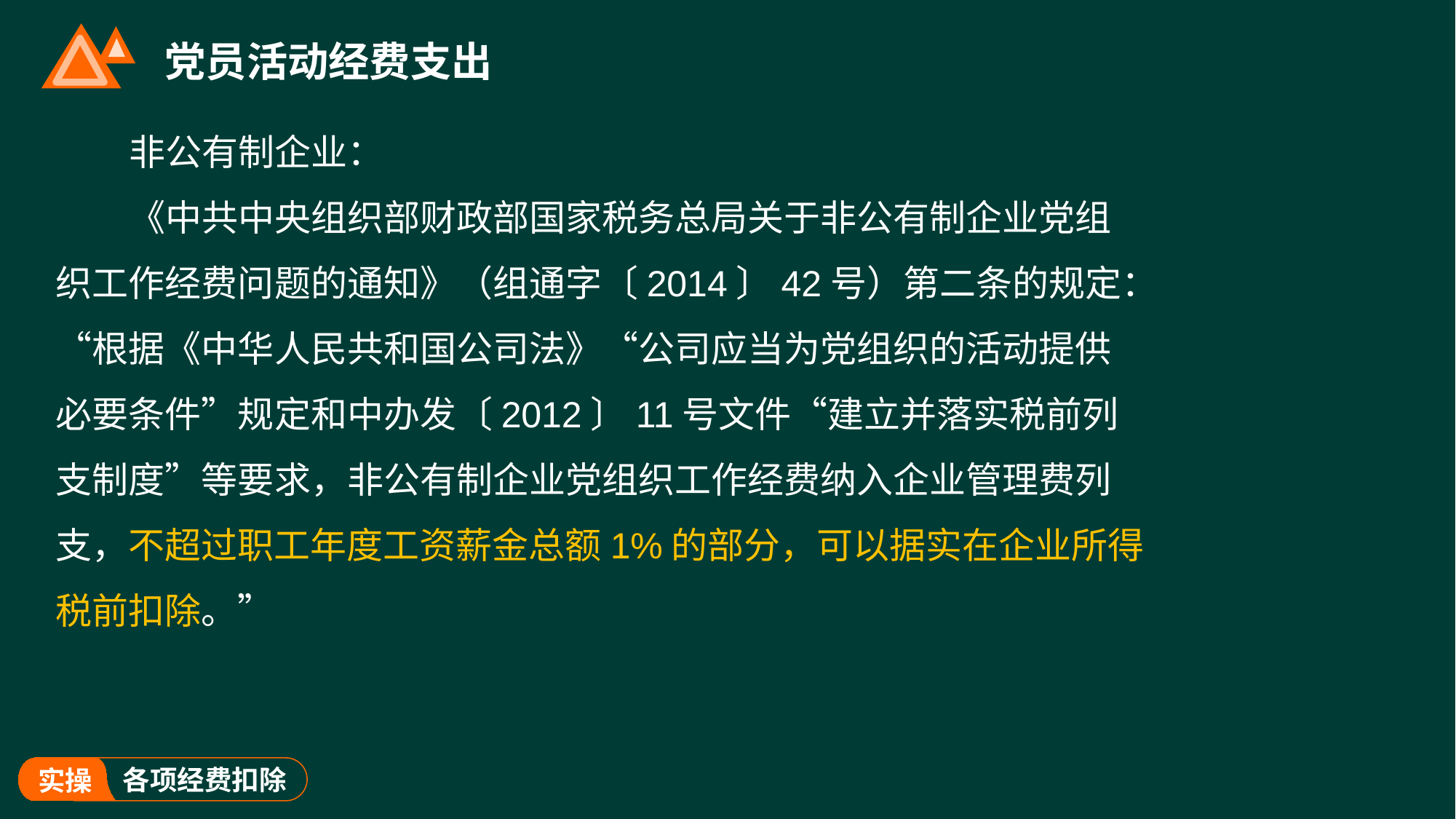

# 党员活动经费支出
非公有制企业：
《中共中央组织部财政部国家税务总局关于非公有制企业党组织工作经费问题的通知》（组通字〔2014〕42号）第二条的规定：“根据《中华人民共和国公司法》“公司应当为党组织的活动提供必要条件”规定和中办发〔2012〕11号文件“建立并落实税前列支制度”等要求，非公有制企业党组织工作经费纳入企业管理费列支，不超过职工年度工资薪金总额1%的部分，可以据实在企业所得税前扣除。”